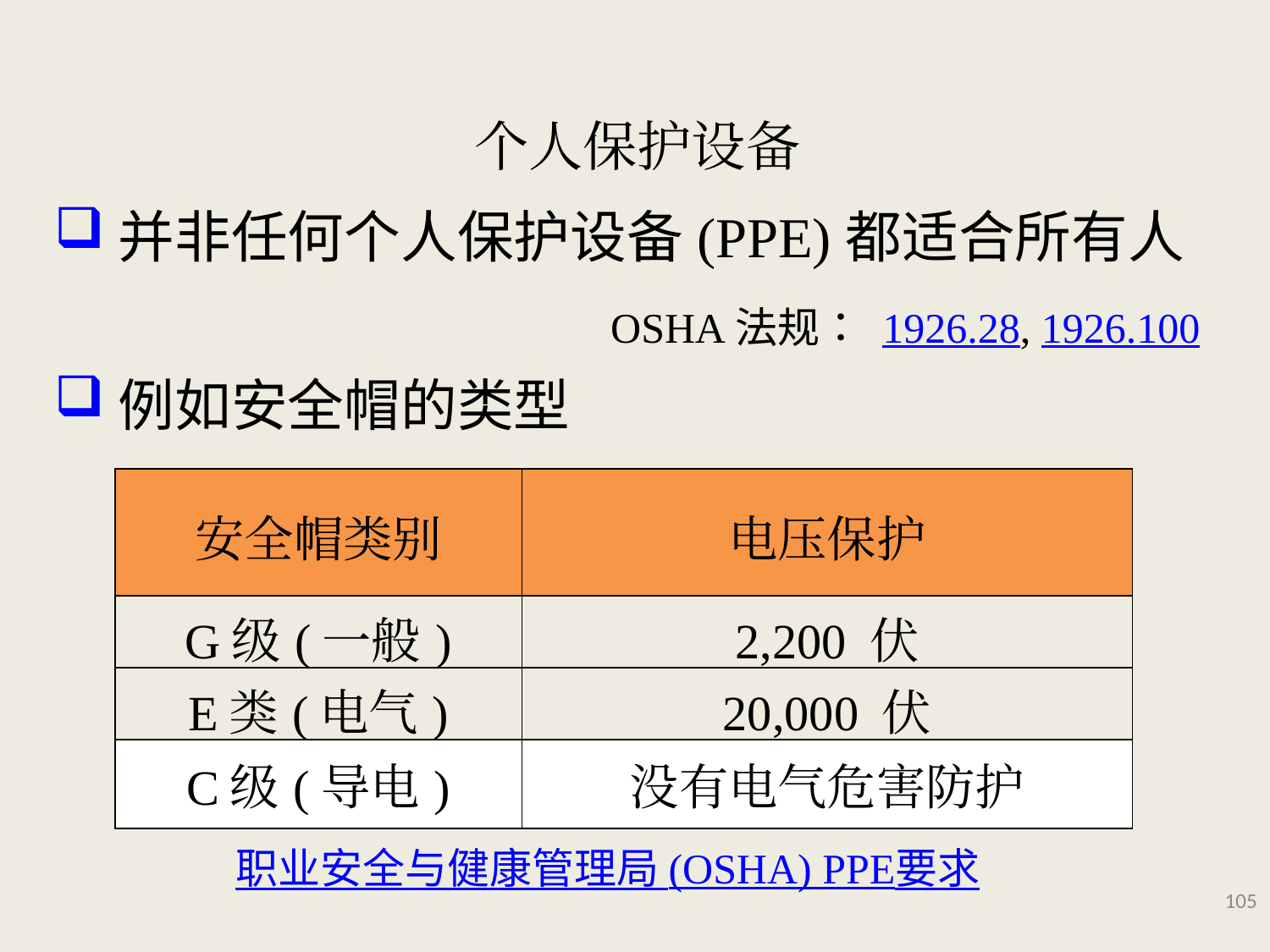

# 个人保护设备
并非任何个人保护设备(PPE)都适合所有人
OSHA法规： 1926.28, 1926.100
例如安全帽的类型
| 安全帽类别 | 电压保护 |
| --- | --- |
| G级(一般) | 2,200 伏 |
| E类(电气) | 20,000 伏 |
| C级(导电) | 没有电气危害防护 |
职业安全与健康管理局 (OSHA) PPE要求
105